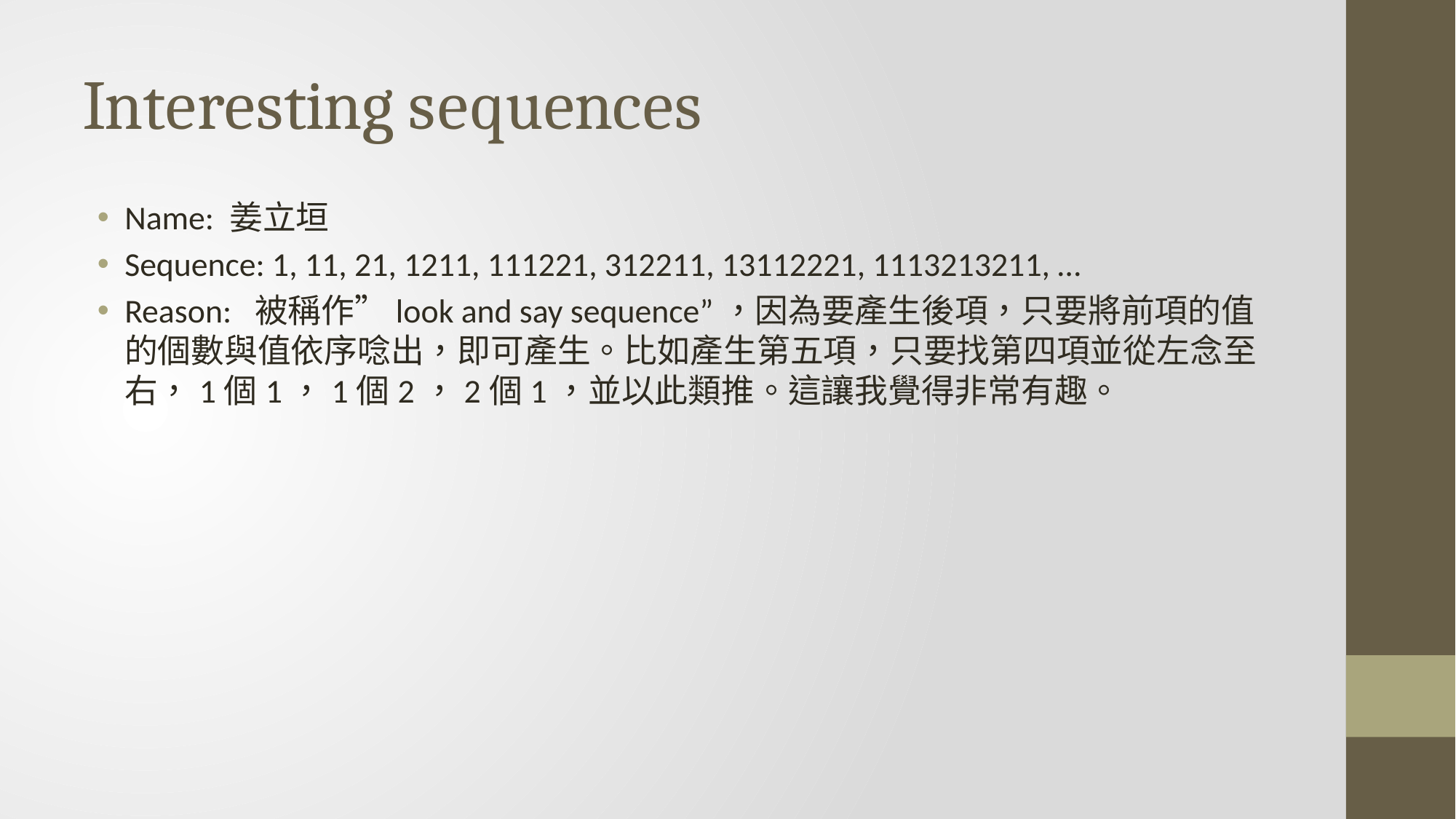

# Interesting sequences
Name: 姜立垣
Sequence: 1, 11, 21, 1211, 111221, 312211, 13112221, 1113213211, …
Reason:  被稱作”look and say sequence”，因為要產生後項，只要將前項的值的個數與值依序唸出，即可產生。比如產生第五項，只要找第四項並從左念至右，1個1，1個2，2個1，並以此類推。這讓我覺得非常有趣。